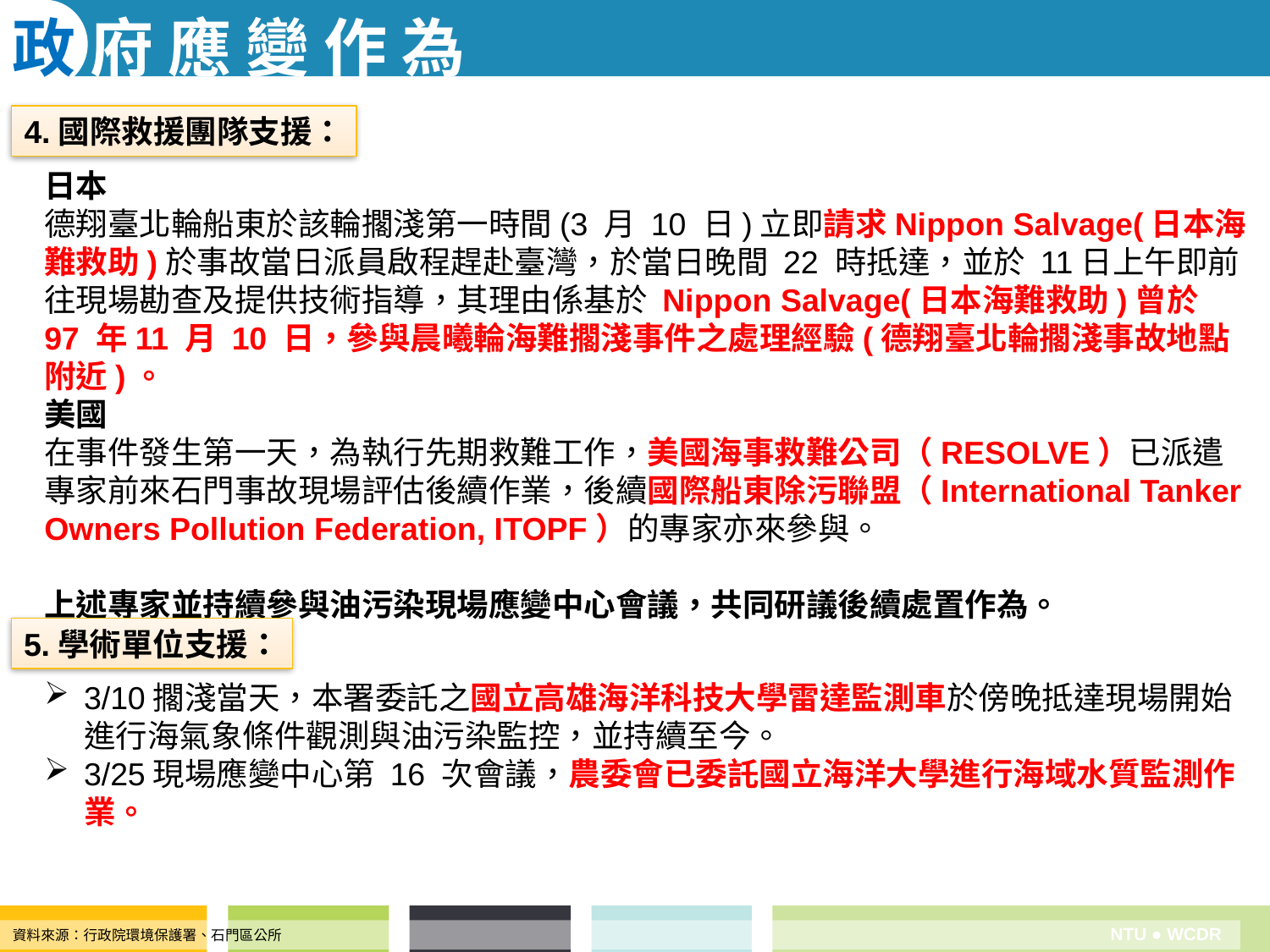

政 府 應 變 作 為
4.國際救援團隊支援：
日本
德翔臺北輪船東於該輪擱淺第一時間(3 月 10 日)立即請求Nippon Salvage(日本海難救助)於事故當日派員啟程趕赴臺灣，於當日晚間 22 時抵達，並於 11日上午即前往現場勘查及提供技術指導，其理由係基於 Nippon Salvage(日本海難救助)曾於 97 年11 月 10 日，參與晨曦輪海難擱淺事件之處理經驗(德翔臺北輪擱淺事故地點附近)。
美國
在事件發生第一天，為執行先期救難工作，美國海事救難公司（RESOLVE）已派遣專家前來石門事故現場評估後續作業，後續國際船東除污聯盟（International Tanker
Owners Pollution Federation, ITOPF）的專家亦來參與。

上述專家並持續參與油污染現場應變中心會議，共同研議後續處置作為。
5.學術單位支援：
3/10擱淺當天，本署委託之國立高雄海洋科技大學雷達監測車於傍晚抵達現場開始進行海氣象條件觀測與油污染監控，並持續至今。
3/25現場應變中心第 16 次會議，農委會已委託國立海洋大學進行海域水質監測作業。
資料來源：行政院環境保護署、石門區公所